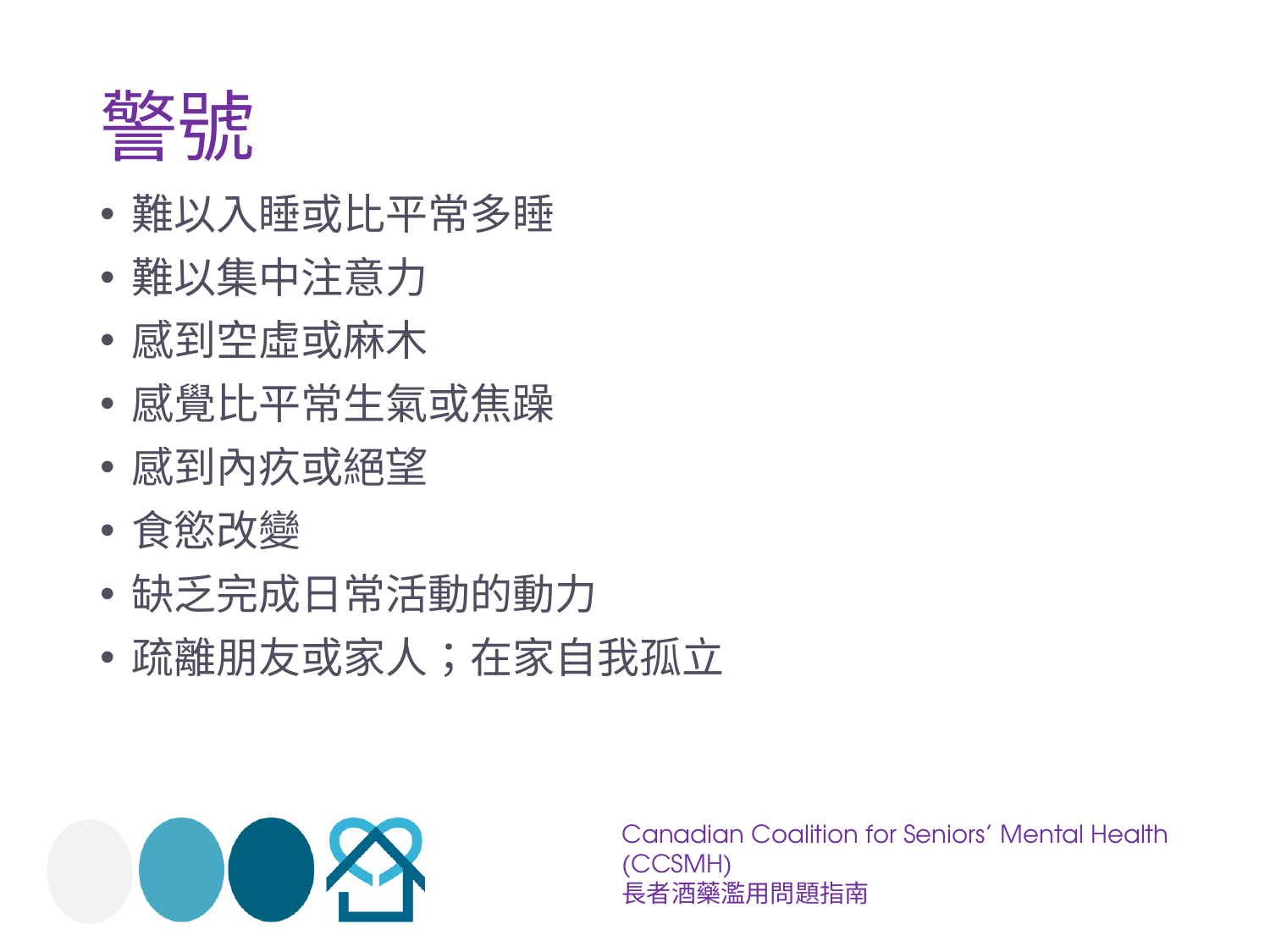

# 警號
難以入睡或比平常多睡
難以集中注意力
感到空虛或麻木
感覺比平常生氣或焦躁
感到內疚或絕望
食慾改變
缺乏完成日常活動的動力
疏離朋友或家人；在家自我孤立

Canadian Coalition for Seniors’ Mental Health (CCSMH)
長者酒藥濫用問題指南